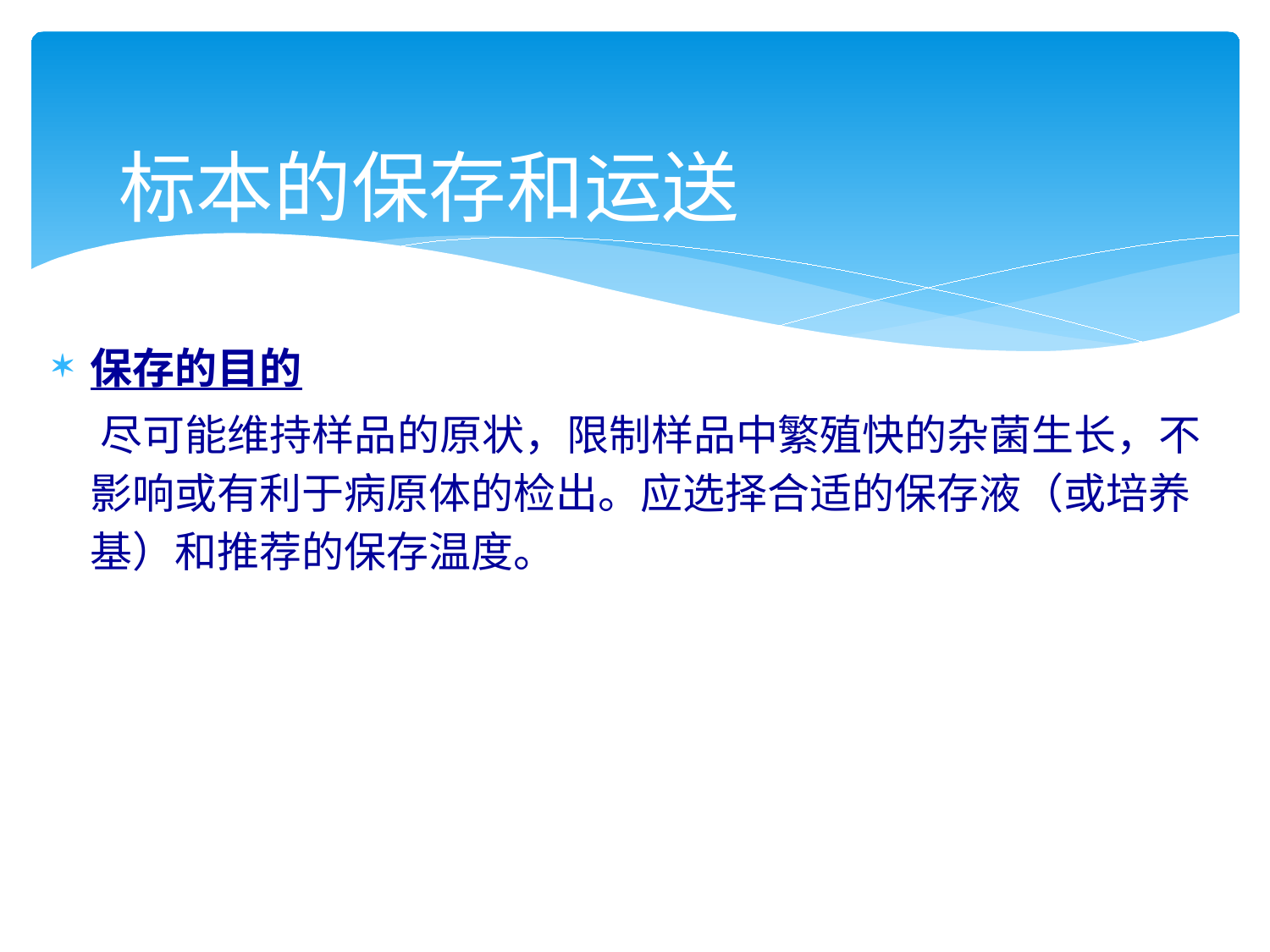

# 标本的保存和运送
保存的目的
    尽可能维持样品的原状，限制样品中繁殖快的杂菌生长，不影响或有利于病原体的检出。应选择合适的保存液（或培养基）和推荐的保存温度。